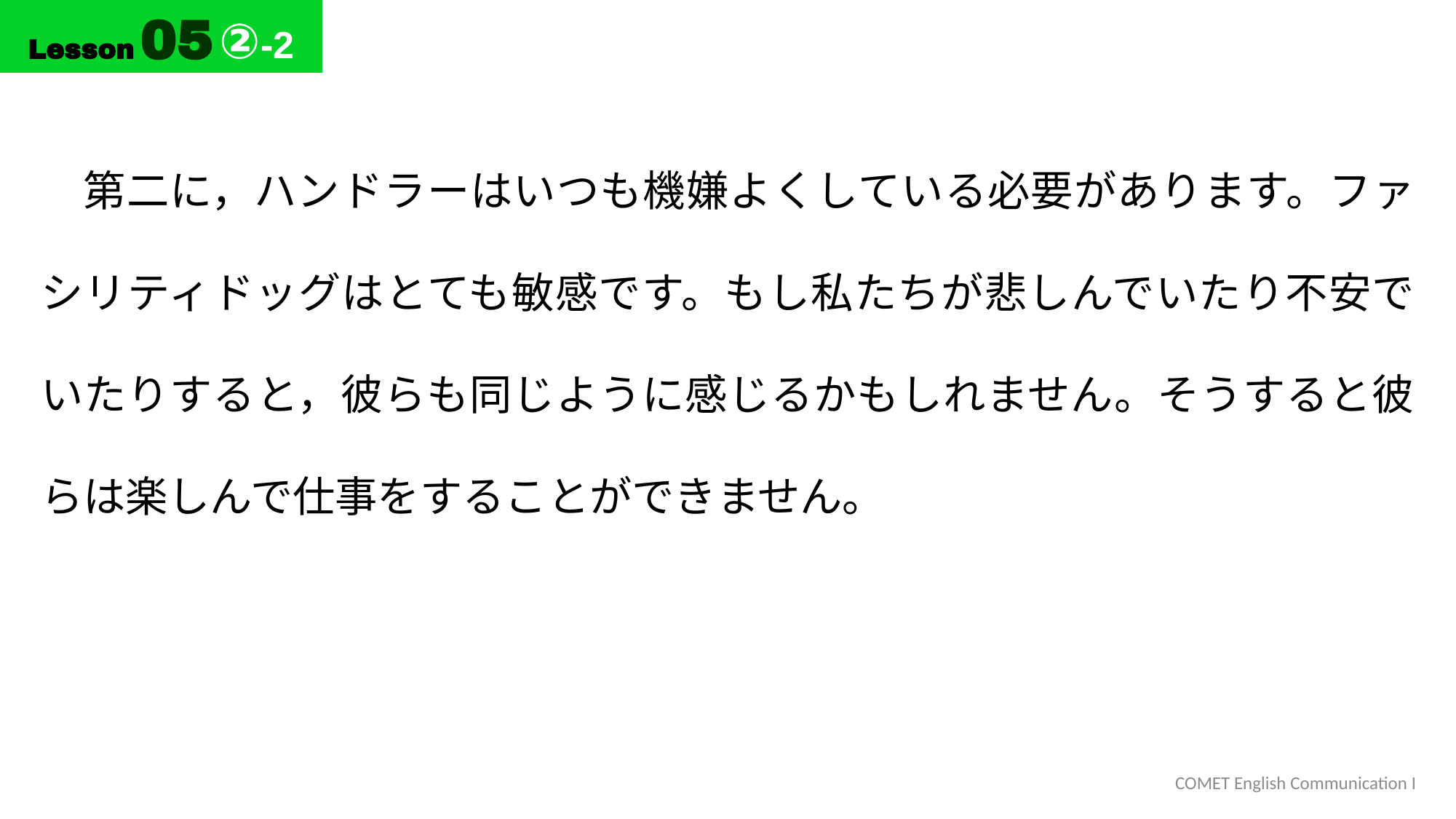

Lesson 05 ②-2
第二に，ハンドラーはいつも機嫌よくしている必要があります。ファシリティドッグはとても敏感です。もし私たちが悲しんでいたり不安でいたりすると，彼らも同じように感じるかもしれません。そうすると彼らは楽しんで仕事をすることができません。
 COMET English Communication I